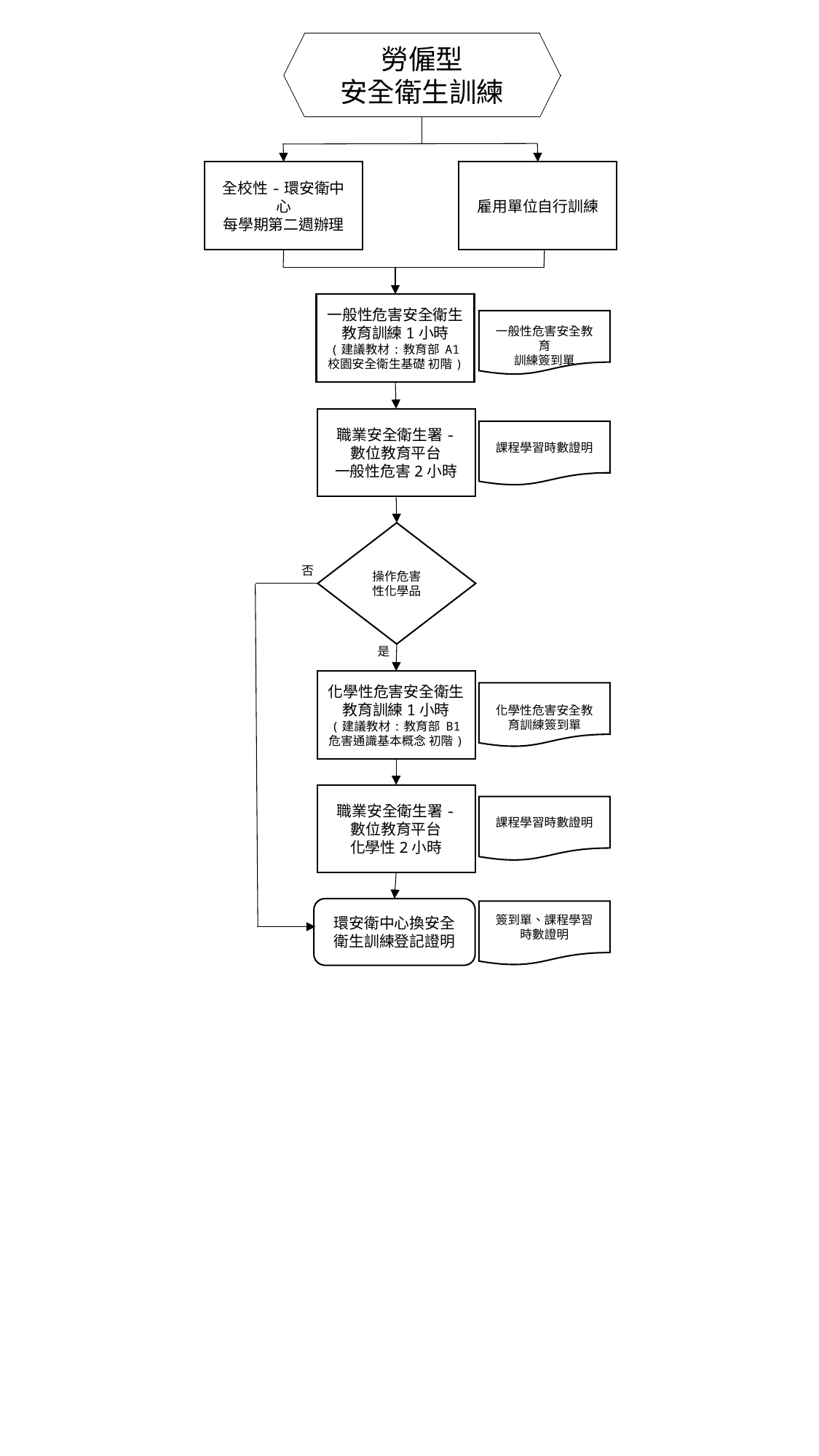

勞僱型
安全衛生訓練
全校性-環安衛中心
每學期第二週辦理
雇用單位自行訓練
一般性危害安全衛生教育訓練1小時
(建議教材:教育部 A1 校園安全衛生基礎 初階)
一般性危害安全教育
訓練簽到單
職業安全衛生署-
數位教育平台
一般性危害2小時
課程學習時數證明
操作危害性化學品
否
是
化學性危害安全衛生教育訓練1小時
(建議教材:教育部 B1 危害通識基本概念 初階)
化學性危害安全教育訓練簽到單
職業安全衛生署-
數位教育平台
化學性2小時
課程學習時數證明
環安衛中心換安全衛生訓練登記證明
簽到單、課程學習時數證明